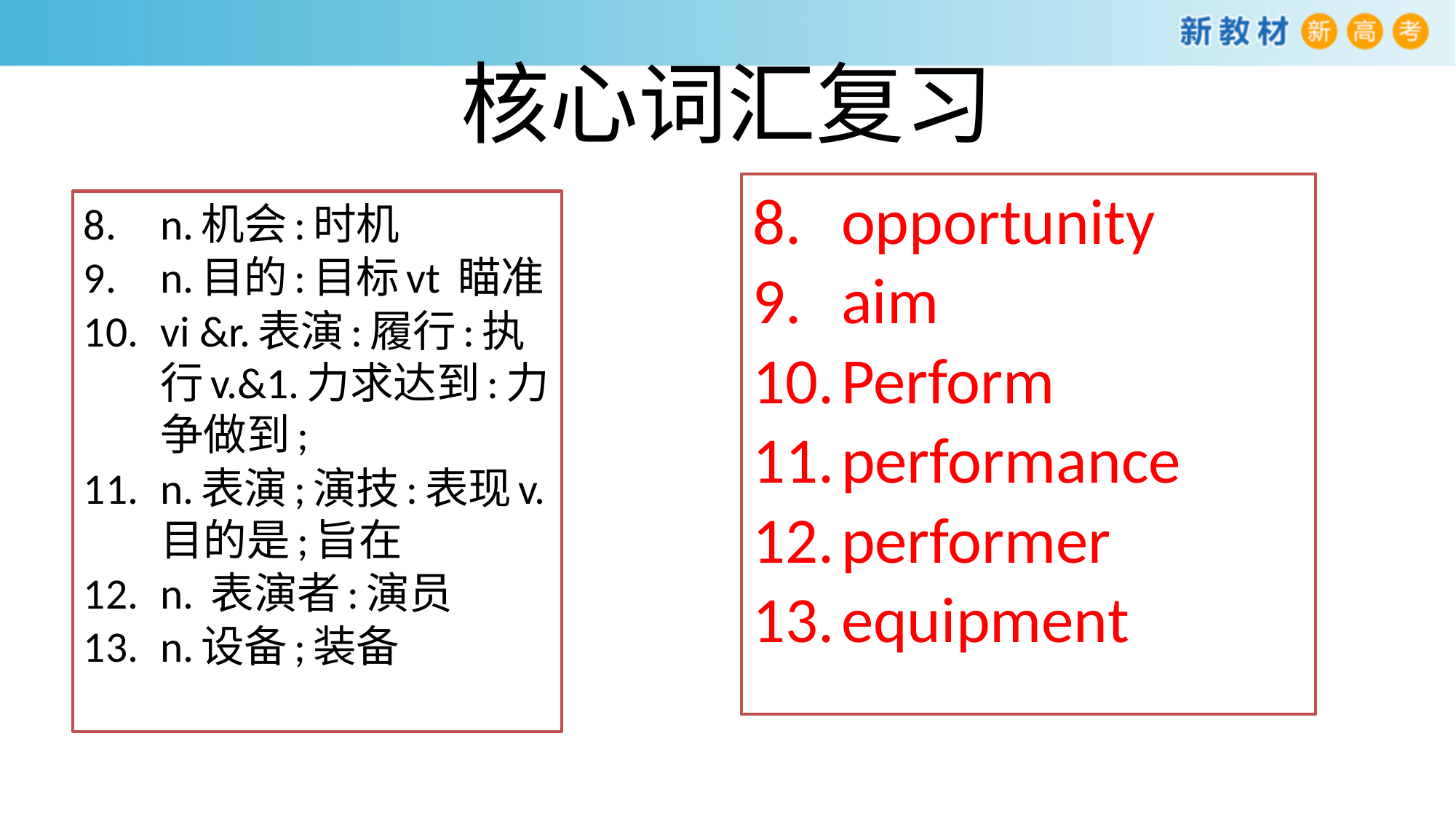

# 核心词汇复习
opportunity
aim
Perform
performance
performer
equipment
n.机会:时机
n.目的:目标vt 瞄准
vi &r.表演:履行:执行v.&1.力求达到:力争做到;
n.表演;演技:表现v.目的是;旨在
n. 表演者:演员
n.设备;装备